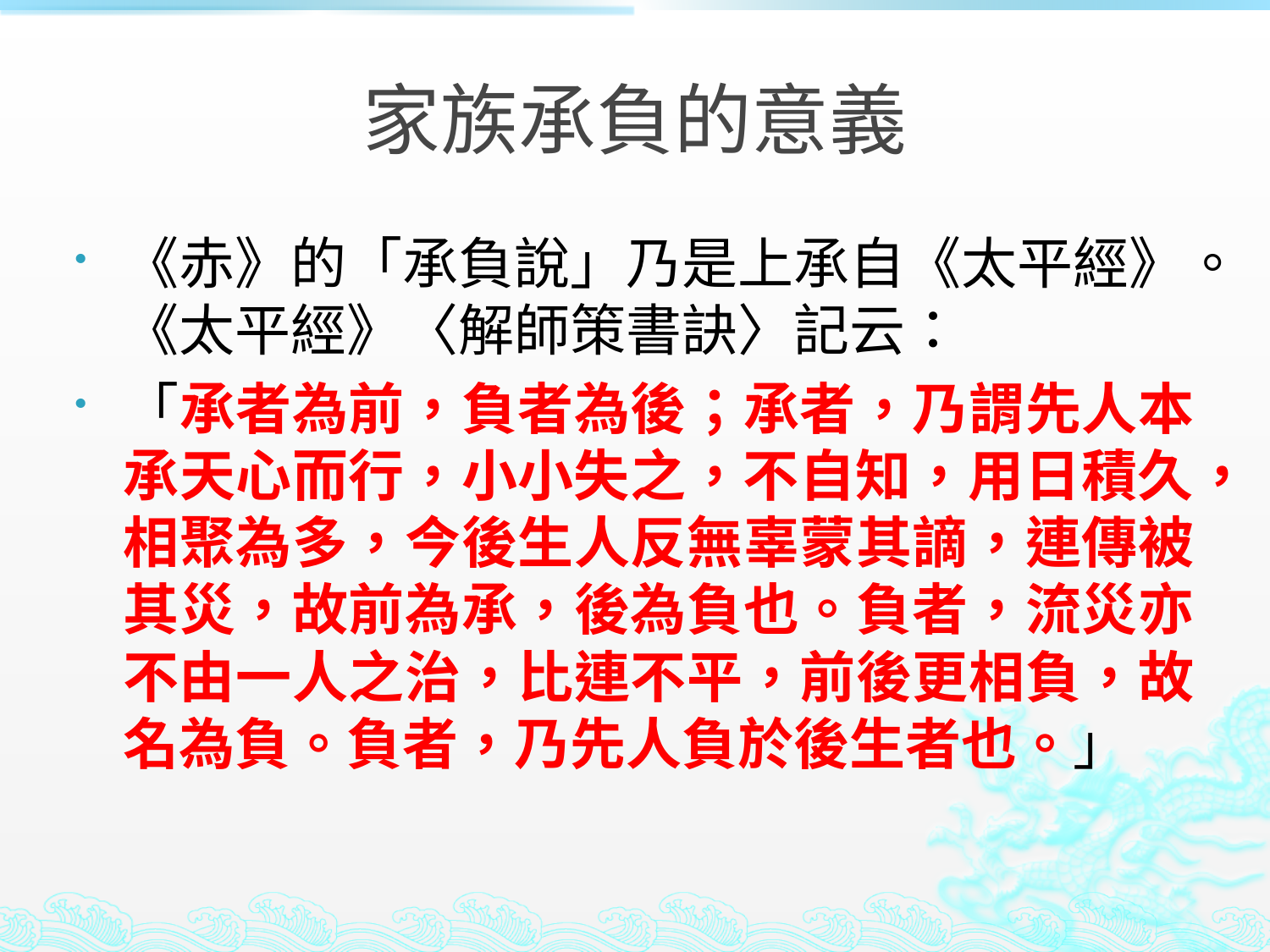

# 家族承負的意義
《赤》的「承負說」乃是上承自《太平經》。《太平經》〈解師策書訣〉記云：
「承者為前，負者為後；承者，乃謂先人本承天心而行，小小失之，不自知，用日積久，相聚為多，今後生人反無辜蒙其謫，連傳被其災，故前為承，後為負也。負者，流災亦不由一人之治，比連不平，前後更相負，故名為負。負者，乃先人負於後生者也。」